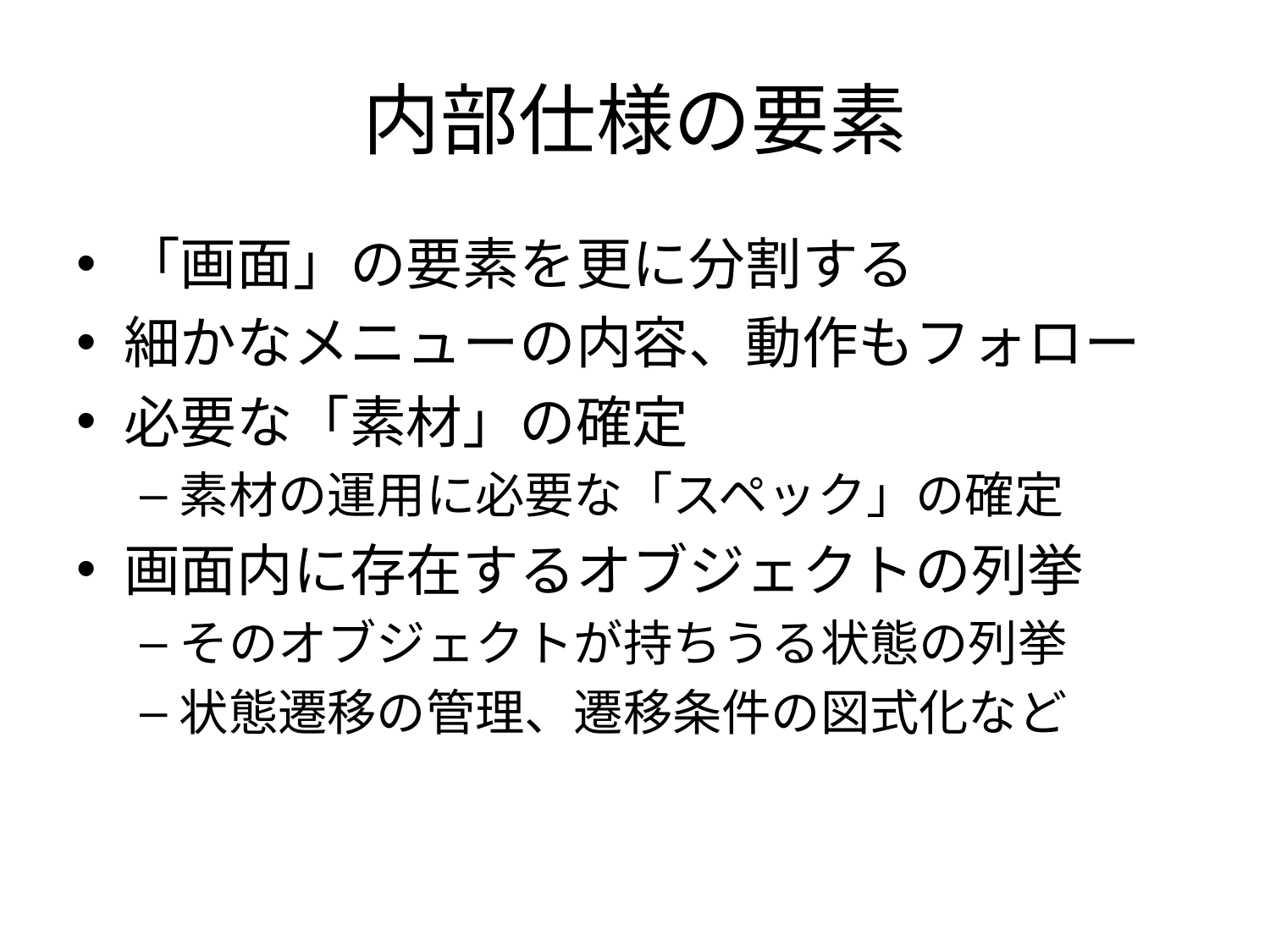

# 内部仕様の要素
「画面」の要素を更に分割する
細かなメニューの内容、動作もフォロー
必要な「素材」の確定
素材の運用に必要な「スペック」の確定
画面内に存在するオブジェクトの列挙
そのオブジェクトが持ちうる状態の列挙
状態遷移の管理、遷移条件の図式化など